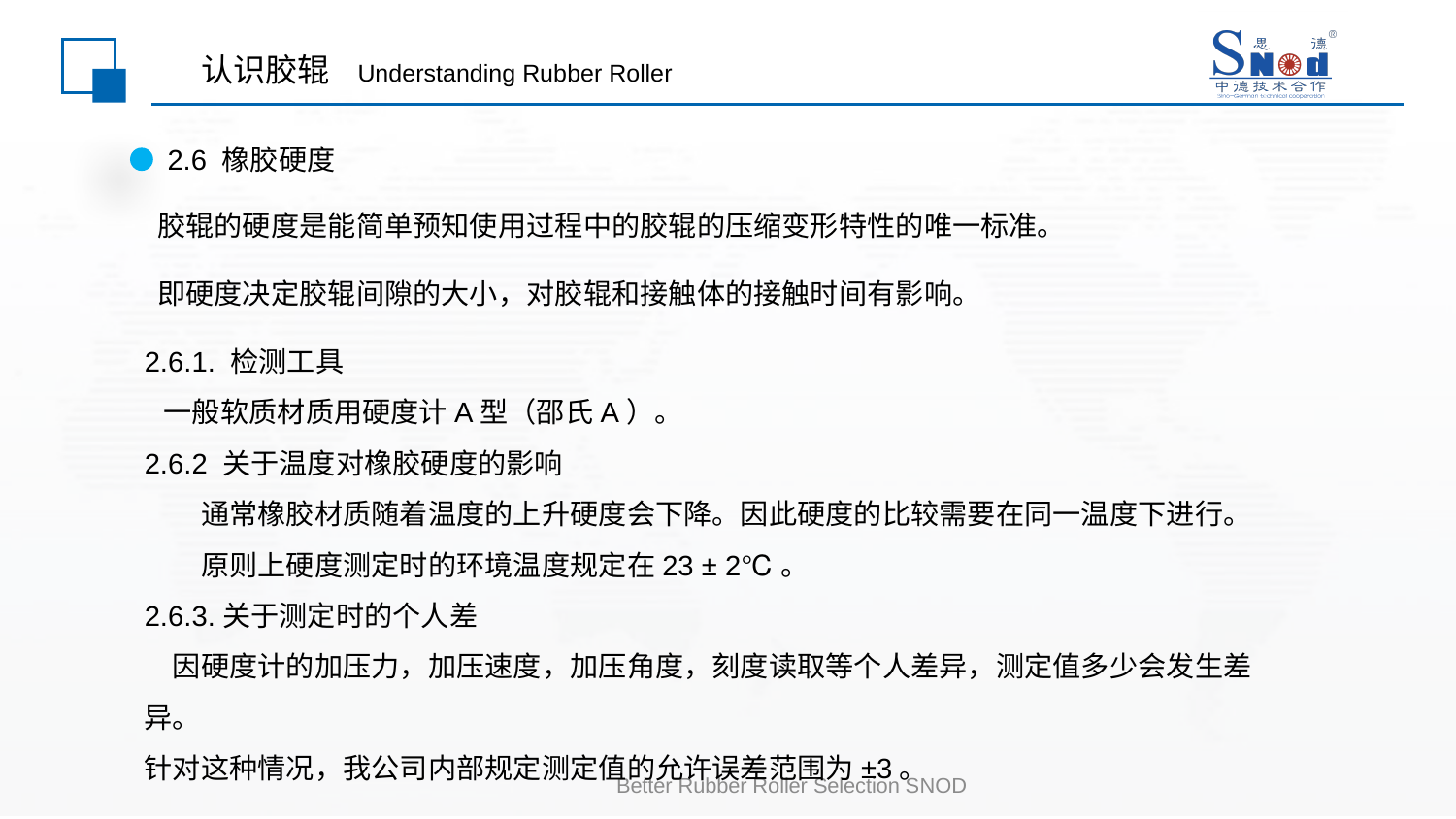

# 认识胶辊   Understanding Rubber Roller
2.6 橡胶硬度

 胶辊的硬度是能简单预知使用过程中的胶辊的压缩变形特性的唯一标准。
 即硬度决定胶辊间隙的大小，对胶辊和接触体的接触时间有影响。
2.6.1. 检测工具
  一般软质材质用硬度计A型（邵氏A）。
2.6.2 关于温度对橡胶硬度的影响
　　通常橡胶材质随着温度的上升硬度会下降。因此硬度的比较需要在同一温度下进行。
　　原则上硬度测定时的环境温度规定在23 ± 2℃。
2.6.3.关于测定时的个人差
　因硬度计的加压力，加压速度，加压角度，刻度读取等个人差异，测定值多少会发生差异。
针对这种情况，我公司内部规定测定值的允许误差范围为±3。

39
Better Rubber Roller Selection SNOD